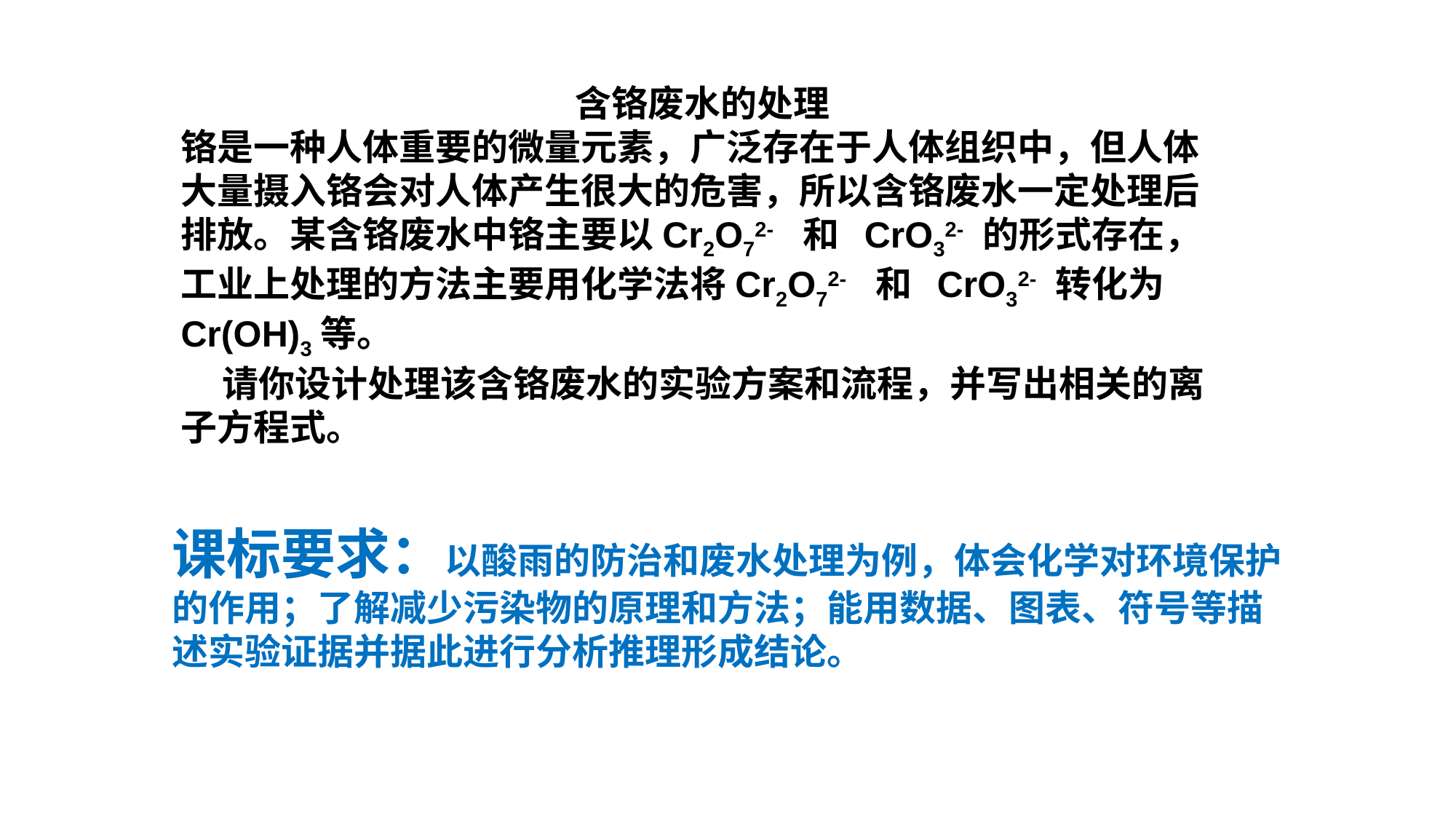

含铬废水的处理
铬是一种人体重要的微量元素，广泛存在于人体组织中，但人体大量摄入铬会对人体产生很大的危害，所以含铬废水一定处理后排放。某含铬废水中铬主要以Cr2O72-  和  CrO32- 的形式存在，工业上处理的方法主要用化学法将Cr2O72-  和  CrO32- 转化为Cr(OH)3等。
    请你设计处理该含铬废水的实验方案和流程，并写出相关的离子方程式。
课标要求：以酸雨的防治和废水处理为例，体会化学对环境保护的作用；了解减少污染物的原理和方法；能用数据、图表、符号等描述实验证据并据此进行分析推理形成结论。
63